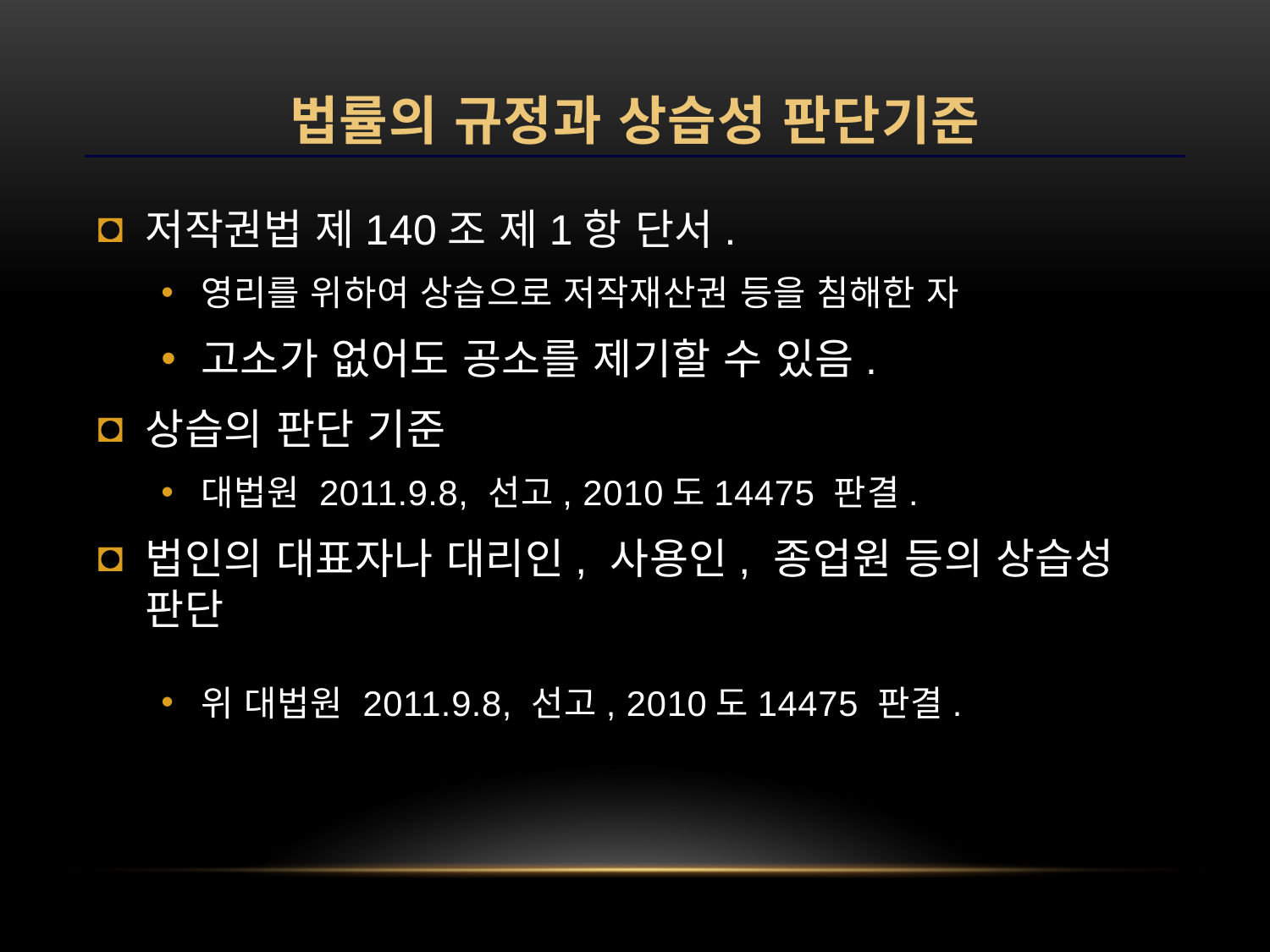

# 법률의 규정과 상습성 판단기준
저작권법 제140조 제1항 단서.
영리를 위하여 상습으로 저작재산권 등을 침해한 자
고소가 없어도 공소를 제기할 수 있음.
상습의 판단 기준
대법원 2011.9.8, 선고, 2010도14475 판결.
법인의 대표자나 대리인, 사용인, 종업원 등의 상습성 판단
위 대법원 2011.9.8, 선고, 2010도14475 판결.